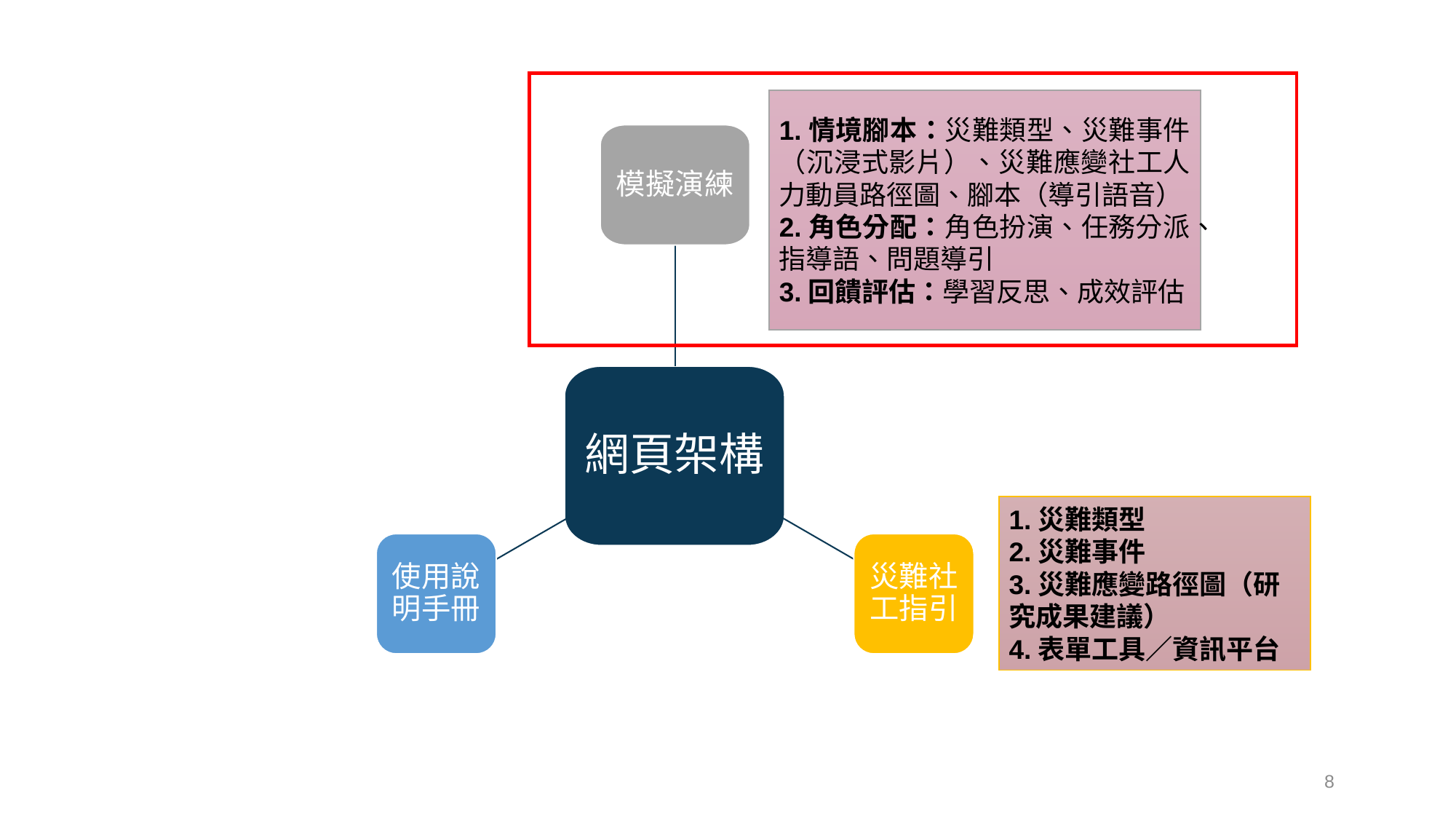

1.情境腳本：災難類型、災難事件（沉浸式影片）、災難應變社工人力動員路徑圖、腳本（導引語音）
2.角色分配：角色扮演、任務分派、指導語、問題導引
3.回饋評估：學習反思、成效評估
模擬演練

網頁架構

使用說明手冊
災難社工指引
1.災難類型
2.災難事件
3.災難應變路徑圖（研究成果建議）
4.表單工具／資訊平台
8